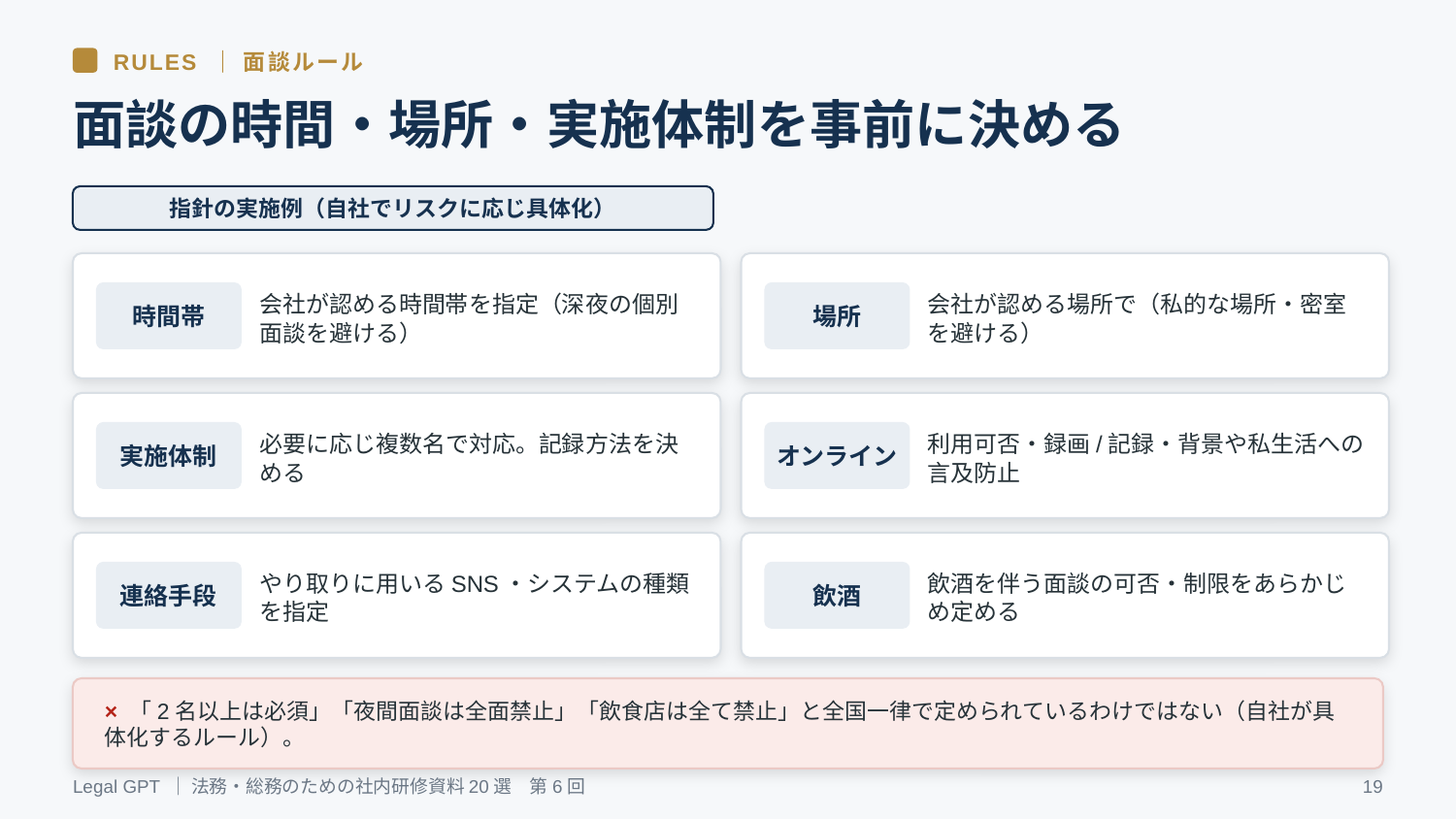

RULES ｜ 面談ルール

面談の時間・場所・実施体制を事前に決める

指針の実施例（自社でリスクに応じ具体化）

会社が認める時間帯を指定（深夜の個別面談を避ける）
会社が認める場所で（私的な場所・密室を避ける）

時間帯

場所

必要に応じ複数名で対応。記録方法を決める
利用可否・録画/記録・背景や私生活への言及防止

実施体制

オンライン

やり取りに用いるSNS・システムの種類を指定
飲酒を伴う面談の可否・制限をあらかじめ定める

連絡手段

飲酒

× 「2名以上は必須」「夜間面談は全面禁止」「飲食店は全て禁止」と全国一律で定められているわけではない（自社が具体化するルール）。
Legal GPT ｜ 法務・総務のための社内研修資料20選　第6回
19